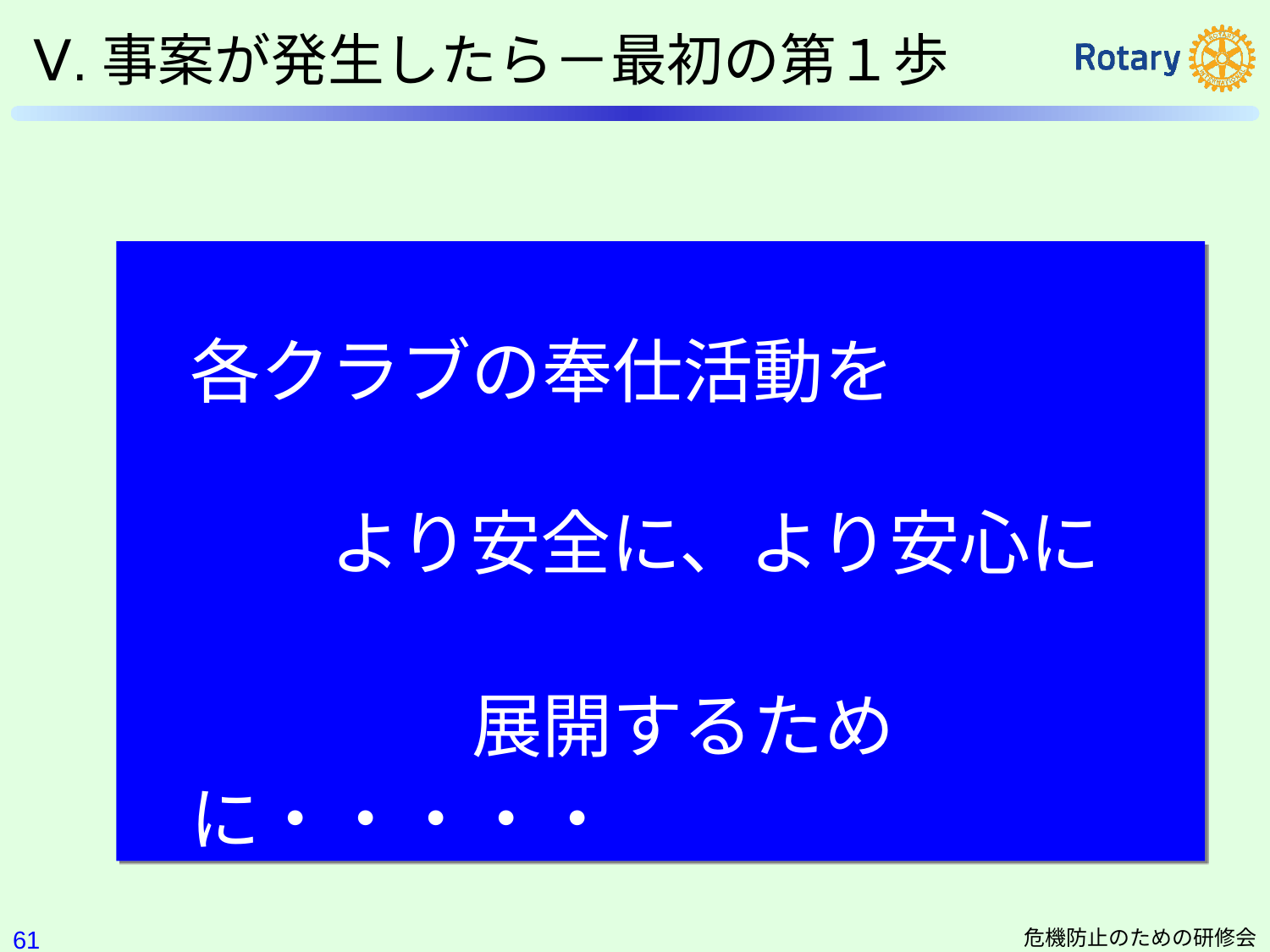

Ⅴ.事案が発生したら－最初の第１歩

各クラブの奉仕活動を

　　より安全に、より安心に

　　　　展開するために・・・・・
61
危機防止のための研修会